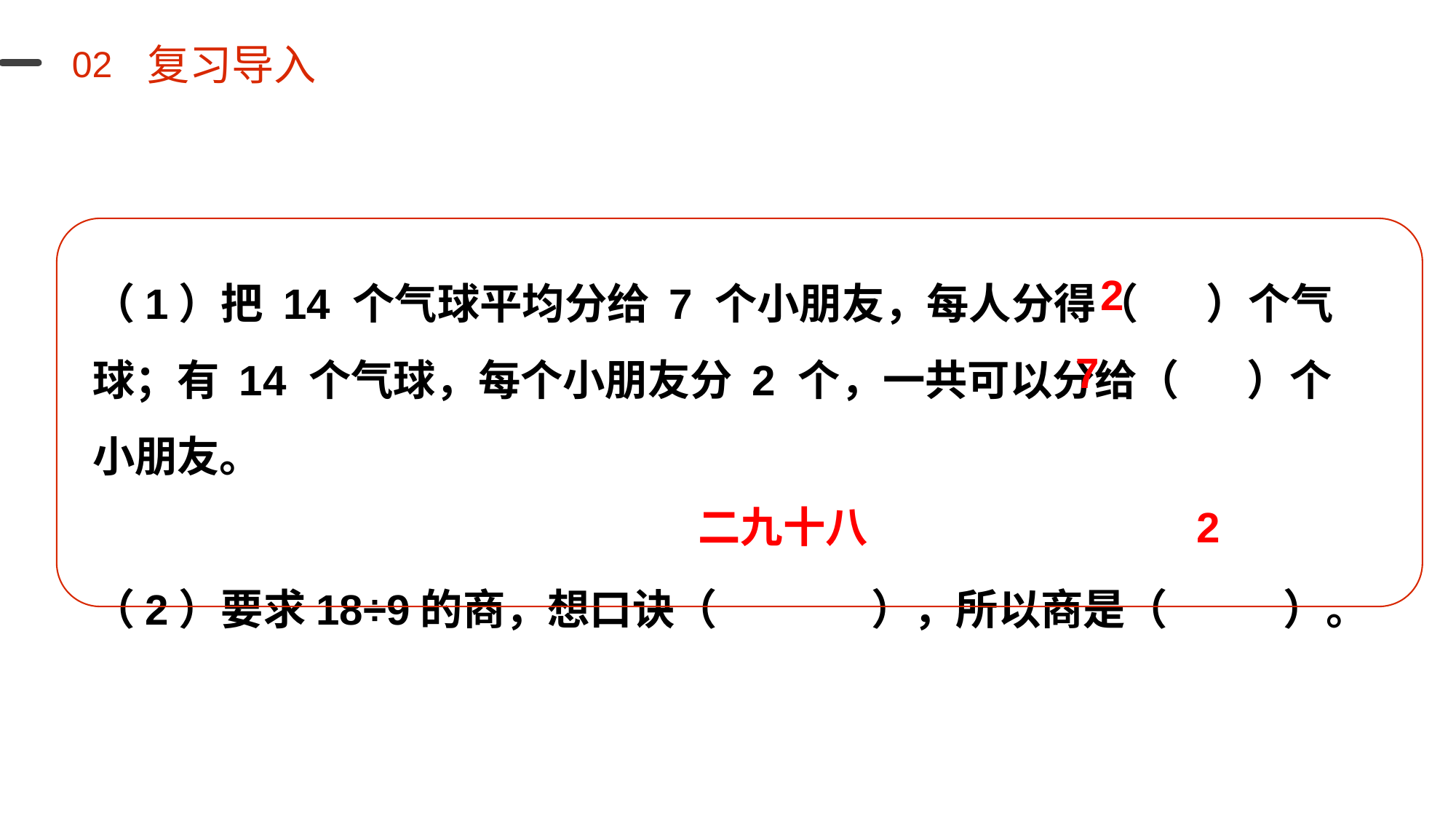

复习导入
02

（1）把 14 个气球平均分给 7 个小朋友，每人分得（       ）个气球；有 14 个气球，每个小朋友分 2 个，一共可以分给（       ）个小朋友。

（2）要求18÷9的商，想口诀（                ），所以商是（            ）。
2
7
二九十八
2